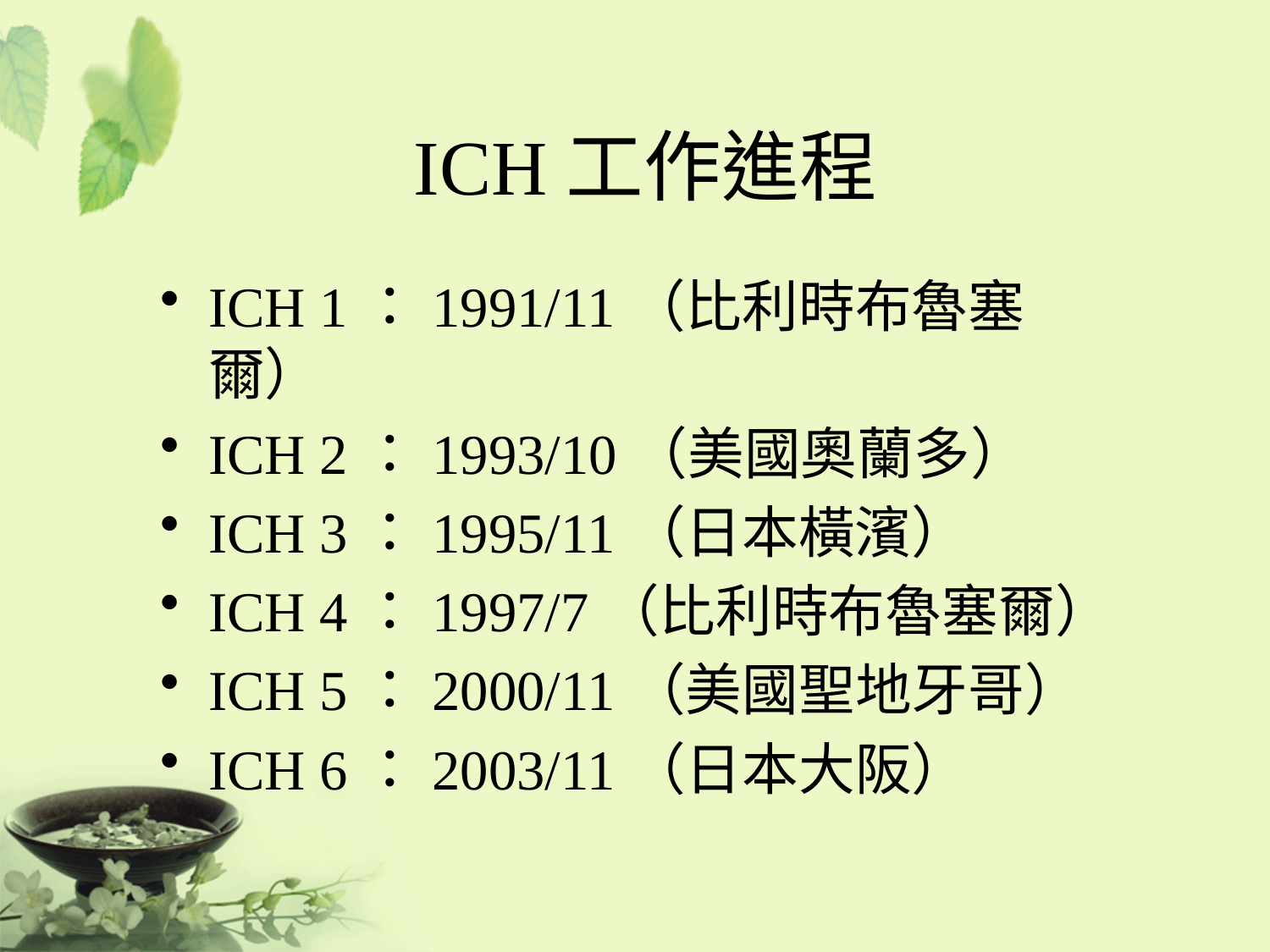

# ICH工作進程
ICH 1：1991/11（比利時布魯塞爾）
ICH 2：1993/10（美國奧蘭多）
ICH 3：1995/11（日本橫濱）
ICH 4：1997/7（比利時布魯塞爾）
ICH 5：2000/11（美國聖地牙哥）
ICH 6：2003/11（日本大阪）